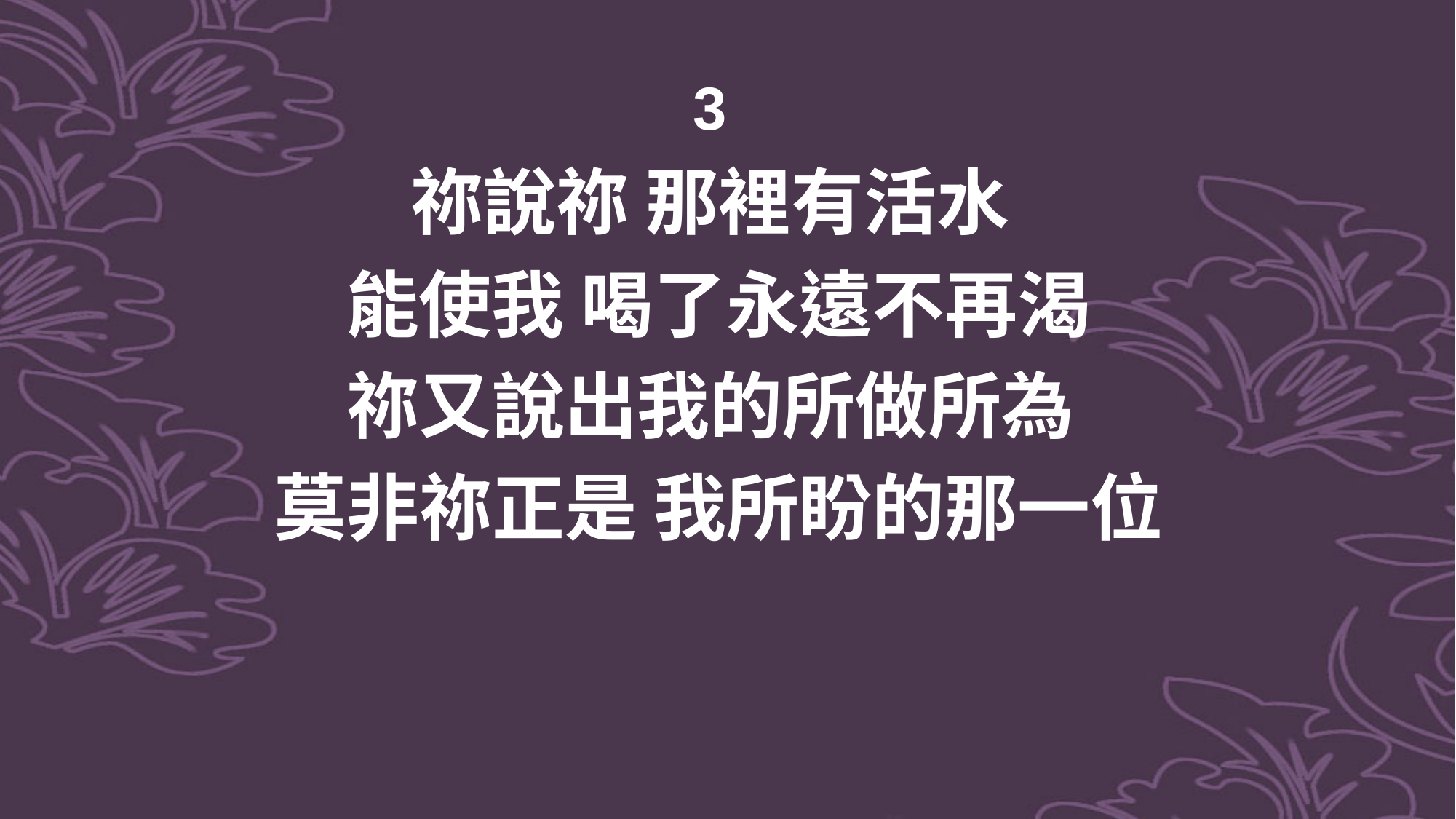

3
祢說祢 那裡有活水
能使我 喝了永遠不再渴
祢又說出我的所做所為
莫非祢正是 我所盼的那一位